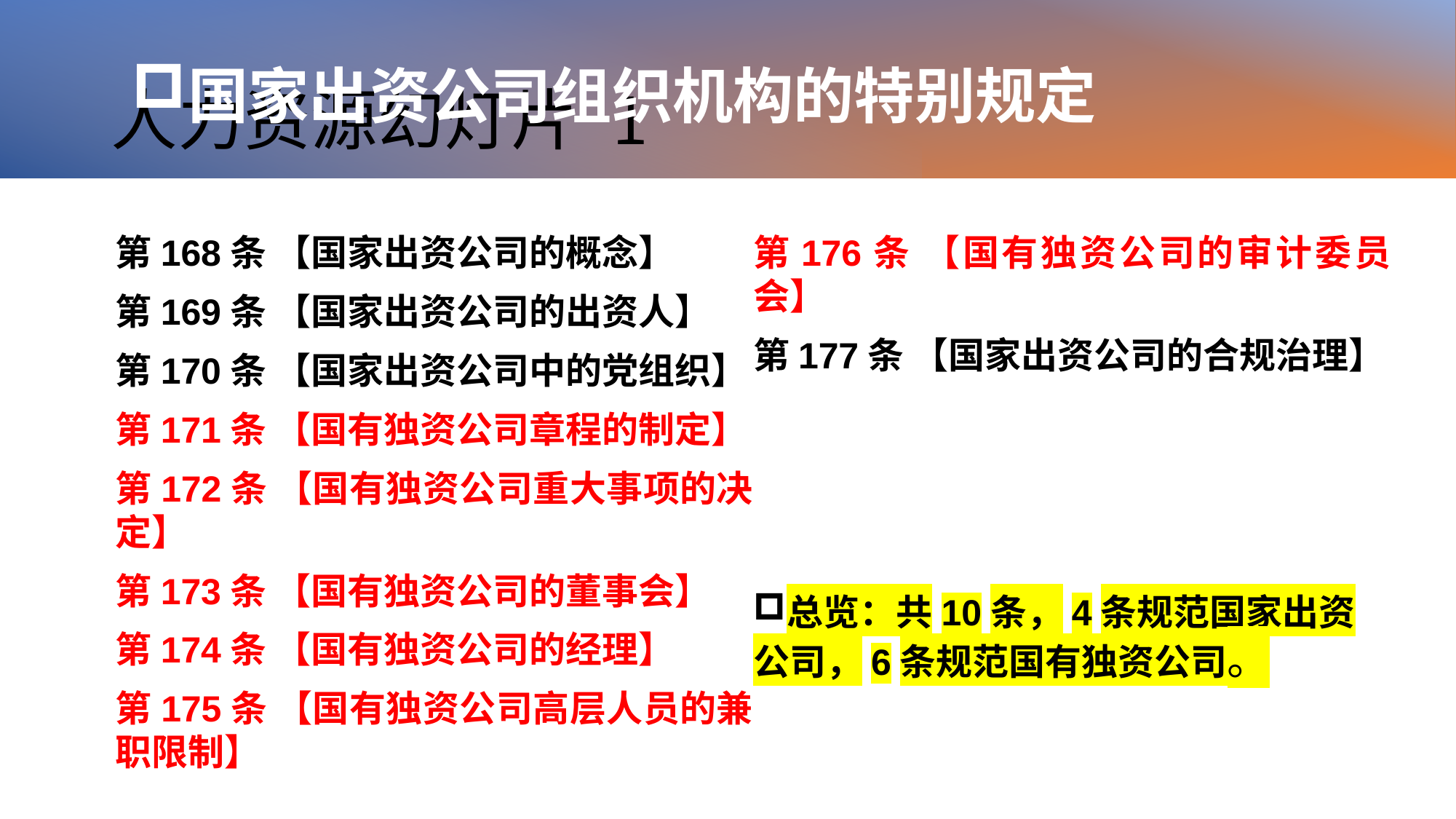

# 人力资源幻灯片 1
国家出资公司组织机构的特别规定
第168条 【国家出资公司的概念】
第169条 【国家出资公司的出资人】
第170条 【国家出资公司中的党组织】
第171条 【国有独资公司章程的制定】
第172条 【国有独资公司重大事项的决定】
第173条 【国有独资公司的董事会】
第174条 【国有独资公司的经理】
第175条 【国有独资公司高层人员的兼职限制】
第176条 【国有独资公司的审计委员会】
第177条 【国家出资公司的合规治理】

总览：共10条，4条规范国家出资公司，6条规范国有独资公司。